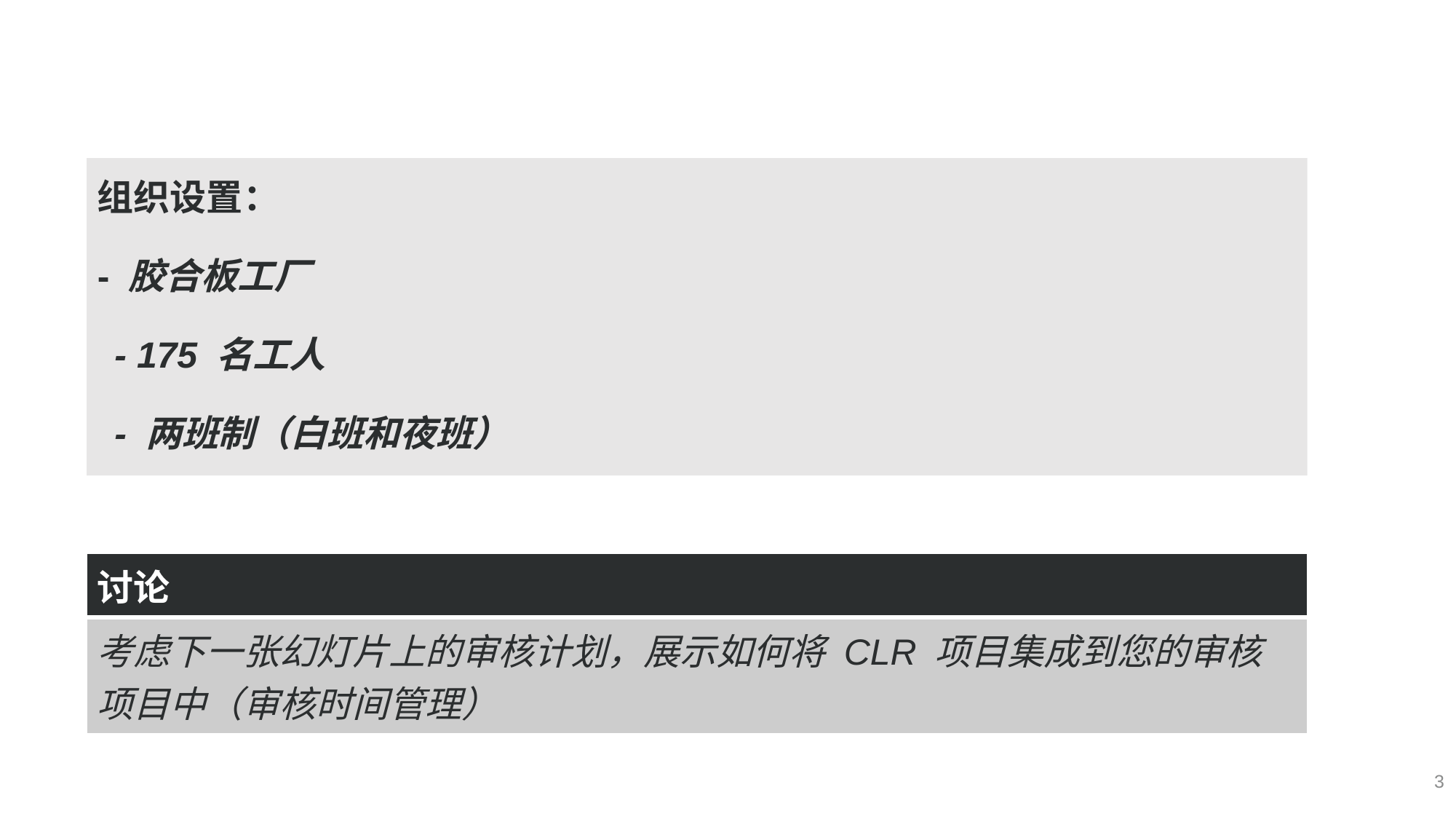

组织设置：
- 胶合板工厂
 - 175 名工人
 - 两班制（白班和夜班）
| 讨论 |
| --- |
| 考虑下一张幻灯片上的审核计划，展示如何将 CLR 项目集成到您的审核项目中（审核时间管理） |
3